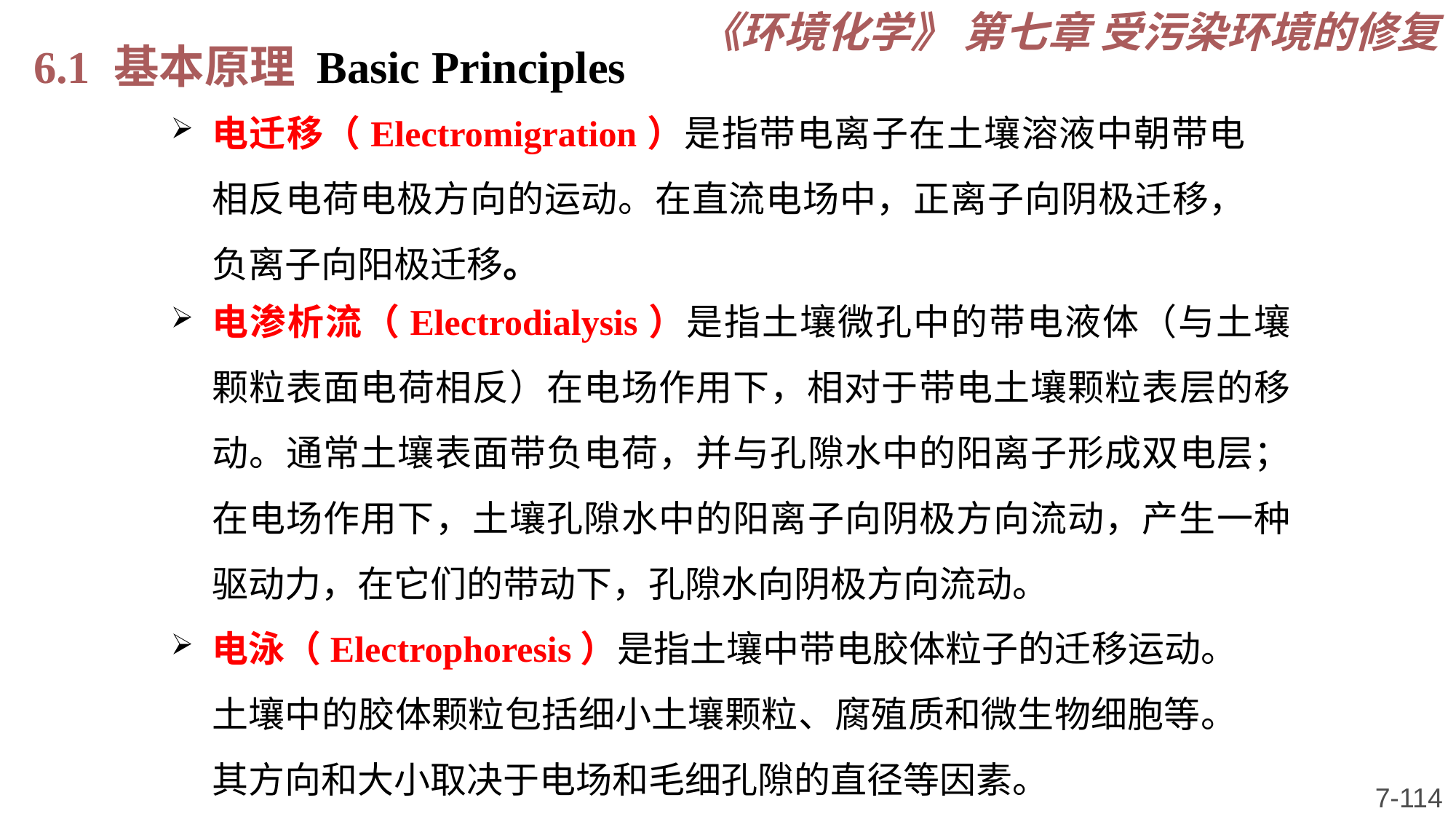

《环境化学》 第七章 受污染环境的修复
6.1 基本原理 Basic Principles

电迁移（Electromigration）是指带电离子在土壤溶液中朝带电相反电荷电极方向的运动。在直流电场中，正离子向阴极迁移，负离子向阳极迁移。
电渗析流（Electrodialysis）是指土壤微孔中的带电液体（与土壤颗粒表面电荷相反）在电场作用下，相对于带电土壤颗粒表层的移动。通常土壤表面带负电荷，并与孔隙水中的阳离子形成双电层；在电场作用下，土壤孔隙水中的阳离子向阴极方向流动，产生一种驱动力，在它们的带动下，孔隙水向阴极方向流动。
电泳（Electrophoresis）是指土壤中带电胶体粒子的迁移运动。土壤中的胶体颗粒包括细小土壤颗粒、腐殖质和微生物细胞等。其方向和大小取决于电场和毛细孔隙的直径等因素。

7-114